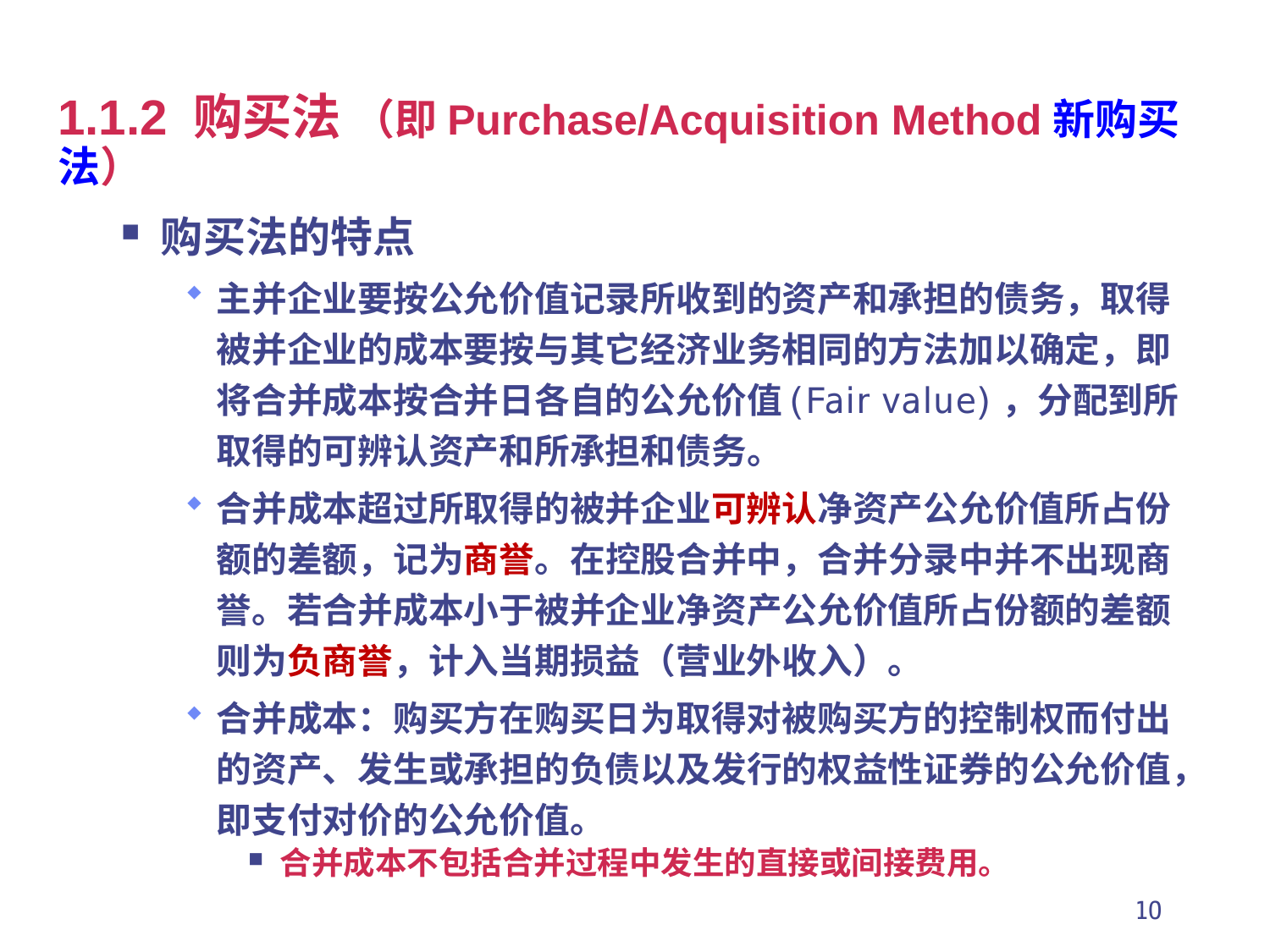

1.1.2 购买法 （即Purchase/Acquisition Method新购买法）
购买法的特点
主并企业要按公允价值记录所收到的资产和承担的债务，取得被并企业的成本要按与其它经济业务相同的方法加以确定，即将合并成本按合并日各自的公允价值(Fair value)，分配到所取得的可辨认资产和所承担和债务。
合并成本超过所取得的被并企业可辨认净资产公允价值所占份额的差额，记为商誉。在控股合并中，合并分录中并不出现商誉。若合并成本小于被并企业净资产公允价值所占份额的差额则为负商誉，计入当期损益（营业外收入）。
合并成本：购买方在购买日为取得对被购买方的控制权而付出的资产、发生或承担的负债以及发行的权益性证券的公允价值，即支付对价的公允价值。
合并成本不包括合并过程中发生的直接或间接费用。
10